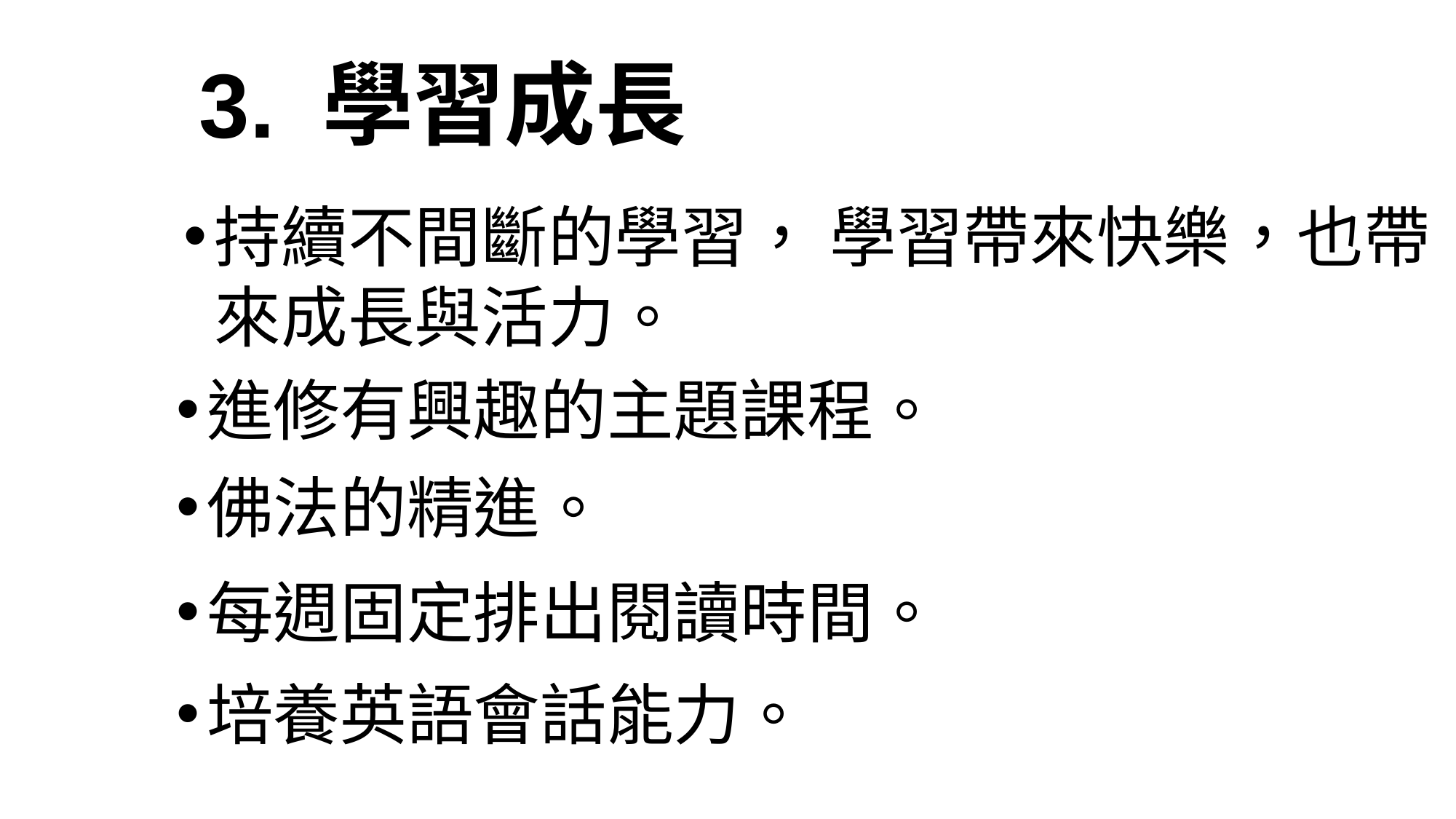

# 3. 學習成長
持續不間斷的學習， 學習帶來快樂，也帶來成長與活力。
進修有興趣的主題課程。
佛法的精進。
每週固定排出閱讀時間。
培養英語會話能力。